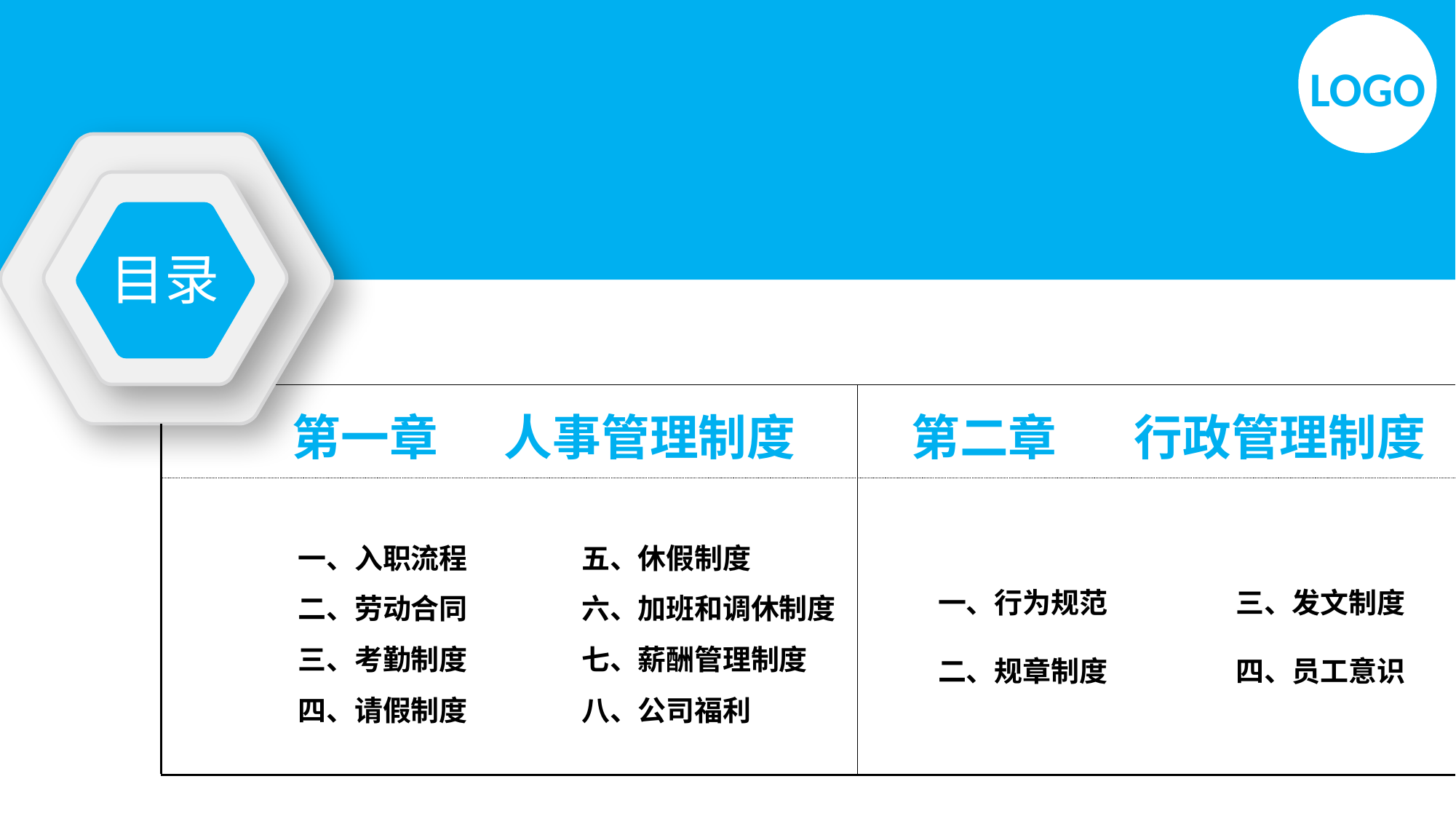

延迟符

LOGO

目录
第一章      人事管理制度
第二章       行政管理制度
一、入职流程
二、劳动合同
三、考勤制度
四、请假制度
五、休假制度
六、加班和调休制度
七、薪酬管理制度
八、公司福利
一、行为规范
二、规章制度
三、发文制度
四、员工意识